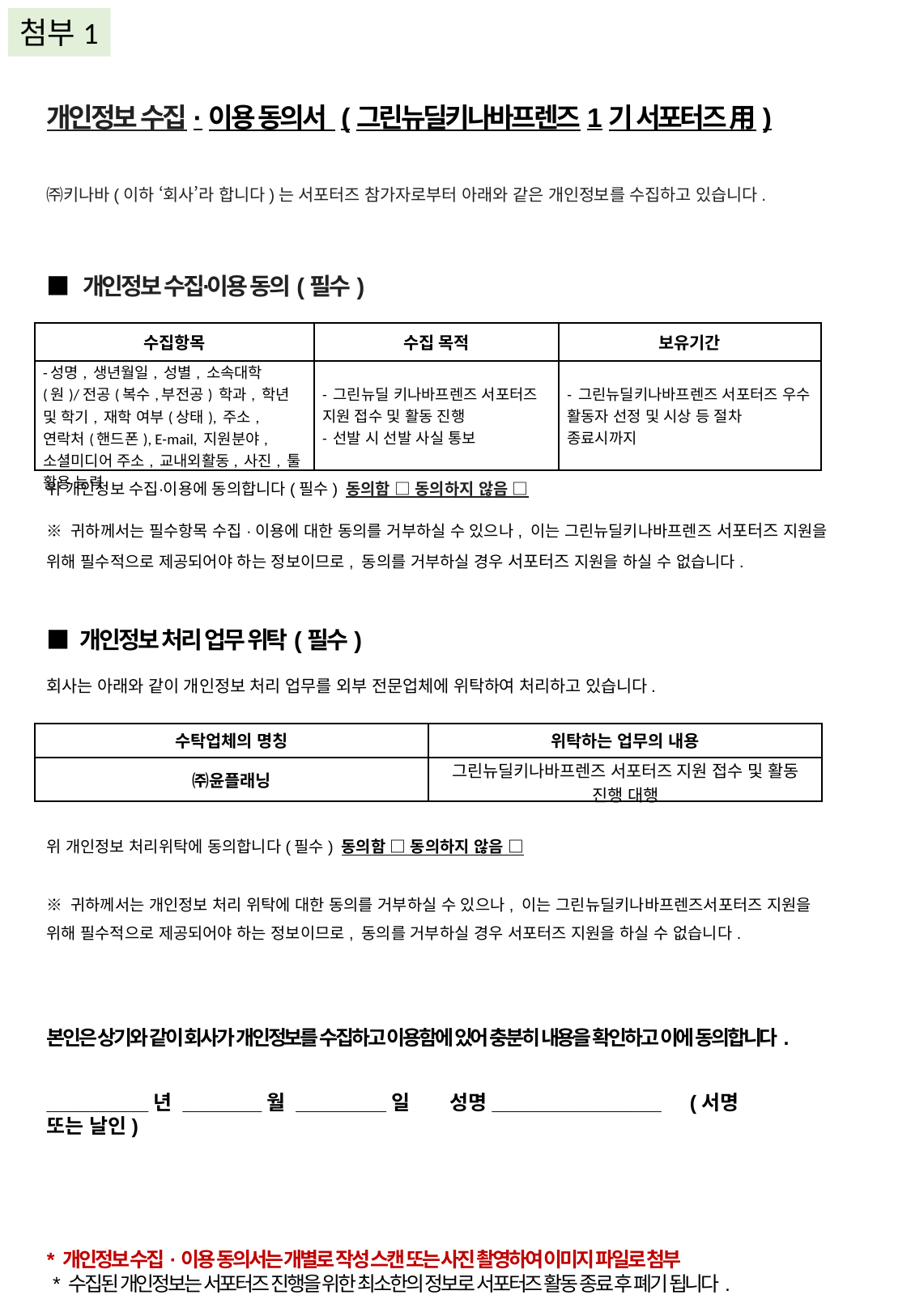

첨부1
개인정보 수집·이용 동의서 (그린뉴딜키나바프렌즈1기 서포터즈 用)
㈜키나바(이하 ‘회사’라 합니다)는 서포터즈 참가자로부터 아래와 같은 개인정보를 수집하고 있습니다.
■ 개인정보 수집∙이용 동의(필수)
| 수집항목 | 수집 목적 | 보유기간 |
| --- | --- | --- |
| -성명, 생년월일, 성별, 소속대학(원)/전공(복수,부전공) 학과, 학년 및 학기, 재학 여부(상태), 주소, 연락처(핸드폰), E-mail, 지원분야, 소셜미디어 주소, 교내외활동, 사진, 툴 활용 능력 | - 그린뉴딜 키나바프렌즈 서포터즈 지원 접수 및 활동 진행 - 선발 시 선발 사실 통보 | - 그린뉴딜키나바프렌즈 서포터즈 우수 활동자 선정 및 시상 등 절차 종료시까지 |
위 개인정보 수집∙이용에 동의합니다(필수) 동의함 □ 동의하지 않음 □

※ 귀하께서는 필수항목 수집·이용에 대한 동의를 거부하실 수 있으나, 이는 그린뉴딜키나바프렌즈 서포터즈 지원을 위해 필수적으로 제공되어야 하는 정보이므로, 동의를 거부하실 경우 서포터즈 지원을 하실 수 없습니다.
■ 개인정보 처리 업무 위탁(필수)
회사는 아래와 같이 개인정보 처리 업무를 외부 전문업체에 위탁하여 처리하고 있습니다.
| 수탁업체의 명칭 | 위탁하는 업무의 내용 |
| --- | --- |
| ㈜윤플래닝 | 그린뉴딜키나바프렌즈 서포터즈 지원 접수 및 활동 진행 대행 |
위 개인정보 처리위탁에 동의합니다(필수) 동의함 □ 동의하지 않음 □

※ 귀하께서는 개인정보 처리 위탁에 대한 동의를 거부하실 수 있으나, 이는 그린뉴딜키나바프렌즈서포터즈 지원을 위해 필수적으로 제공되어야 하는 정보이므로, 동의를 거부하실 경우 서포터즈 지원을 하실 수 없습니다.
본인은 상기와 같이 회사가 개인정보를 수집하고 이용함에 있어 충분히 내용을 확인하고 이에 동의합니다.
_________년 _______월 ________일       성명_______________     (서명 또는 날인)
* 개인정보 수집·이용 동의서는 개별로 작성 스캔 또는 사진 촬영하여 이미지 파일로 첨부
 * 수집된 개인정보는 서포터즈 진행을 위한 최소한의 정보로 서포터즈 활동 종료 후 폐기 됩니다.